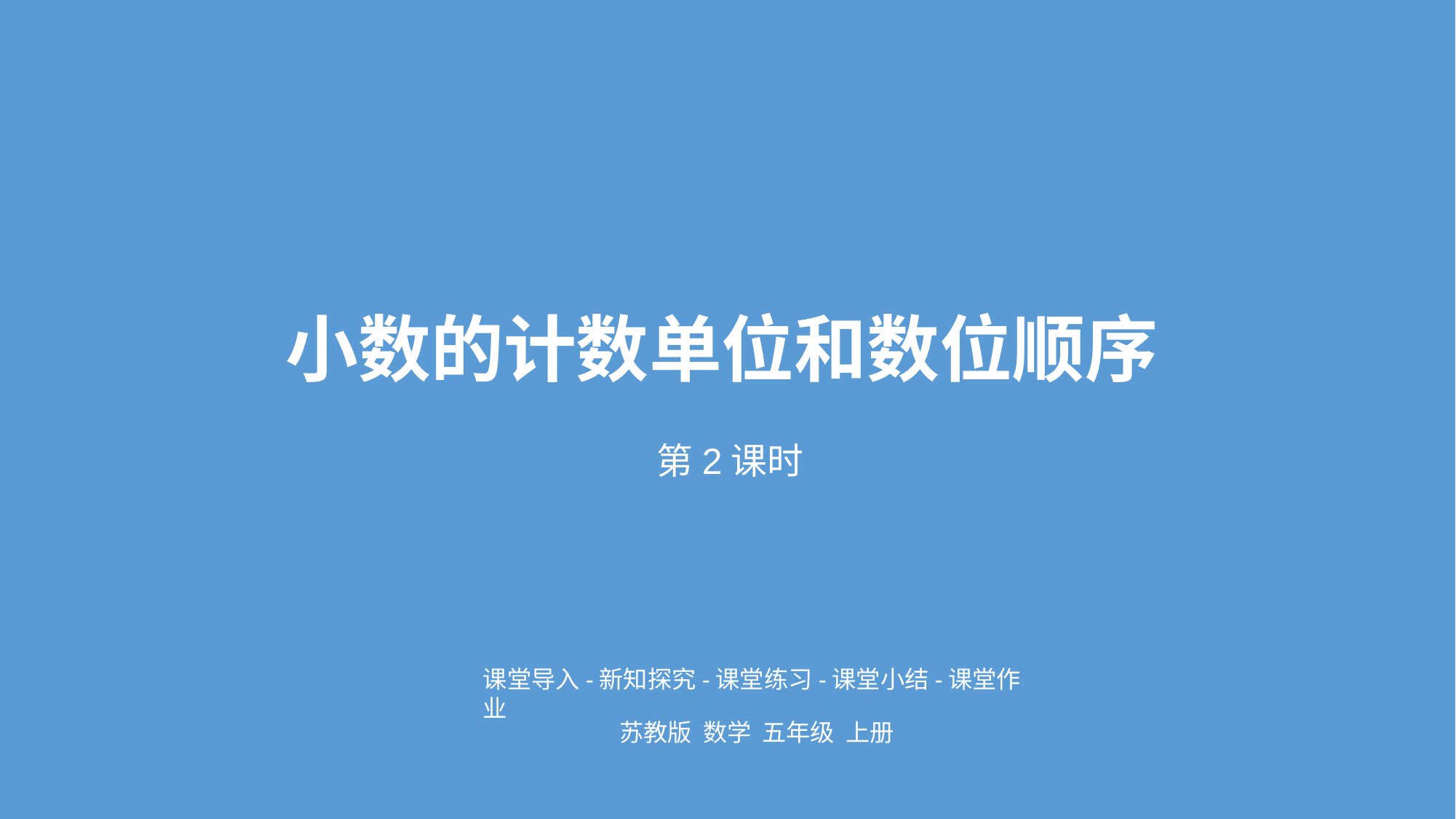

小数的计数单位和数位顺序
第2课时
课堂导入-新知探究-课堂练习-课堂小结-课堂作业
苏教版  数学  五年级  上册